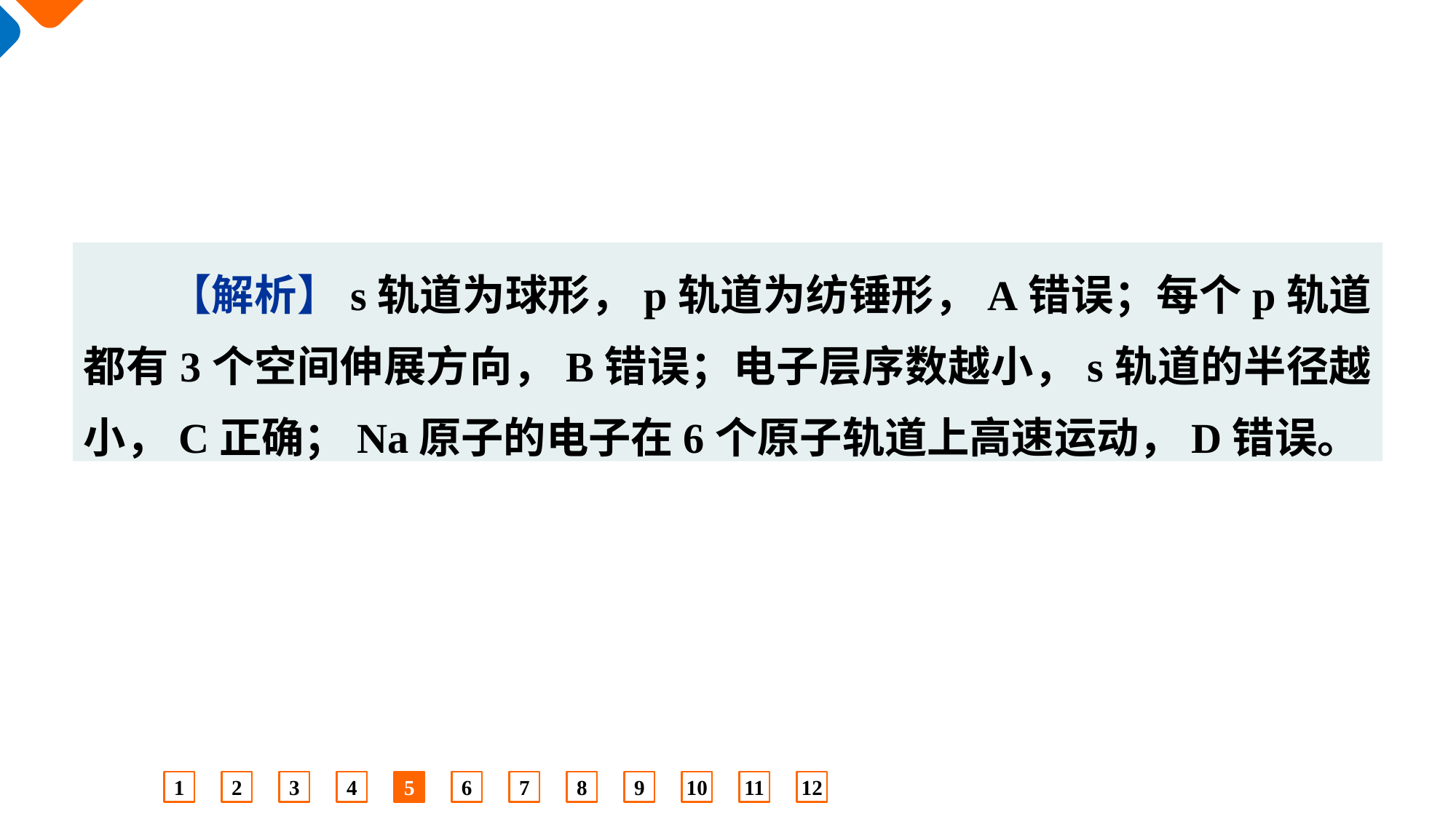

【解析】s轨道为球形，p轨道为纺锤形，A错误；每个p轨道都有3个空间伸展方向，B错误；电子层序数越小，s轨道的半径越小，C正确；Na原子的电子在6个原子轨道上高速运动，D错误。
1
2
3
4
5
6
7
8
9
10
11
12